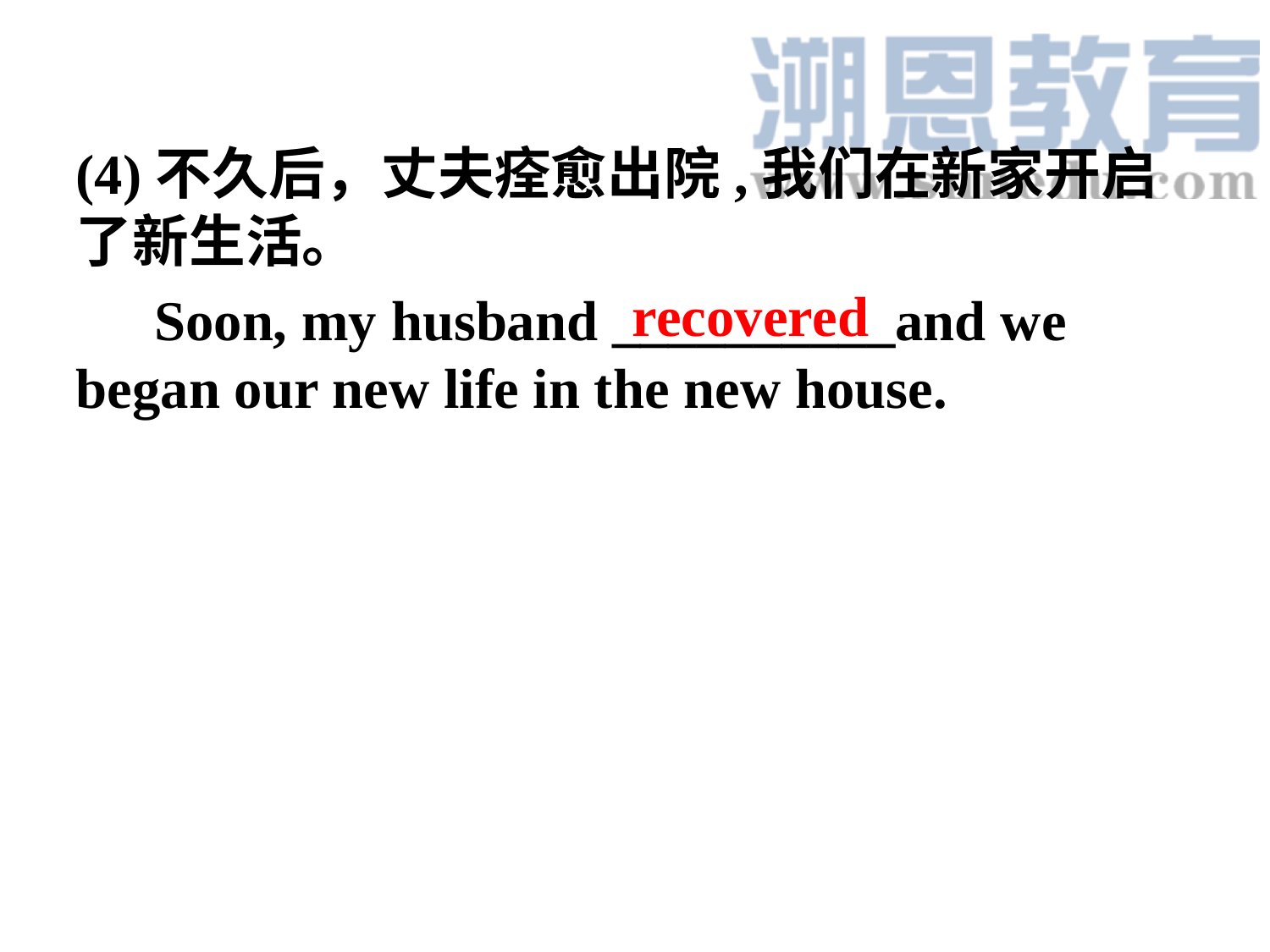

(4)不久后，丈夫痊愈出院,我们在新家开启了新生活。
     Soon, my husband __________and we began our new life in the new house.
recovered